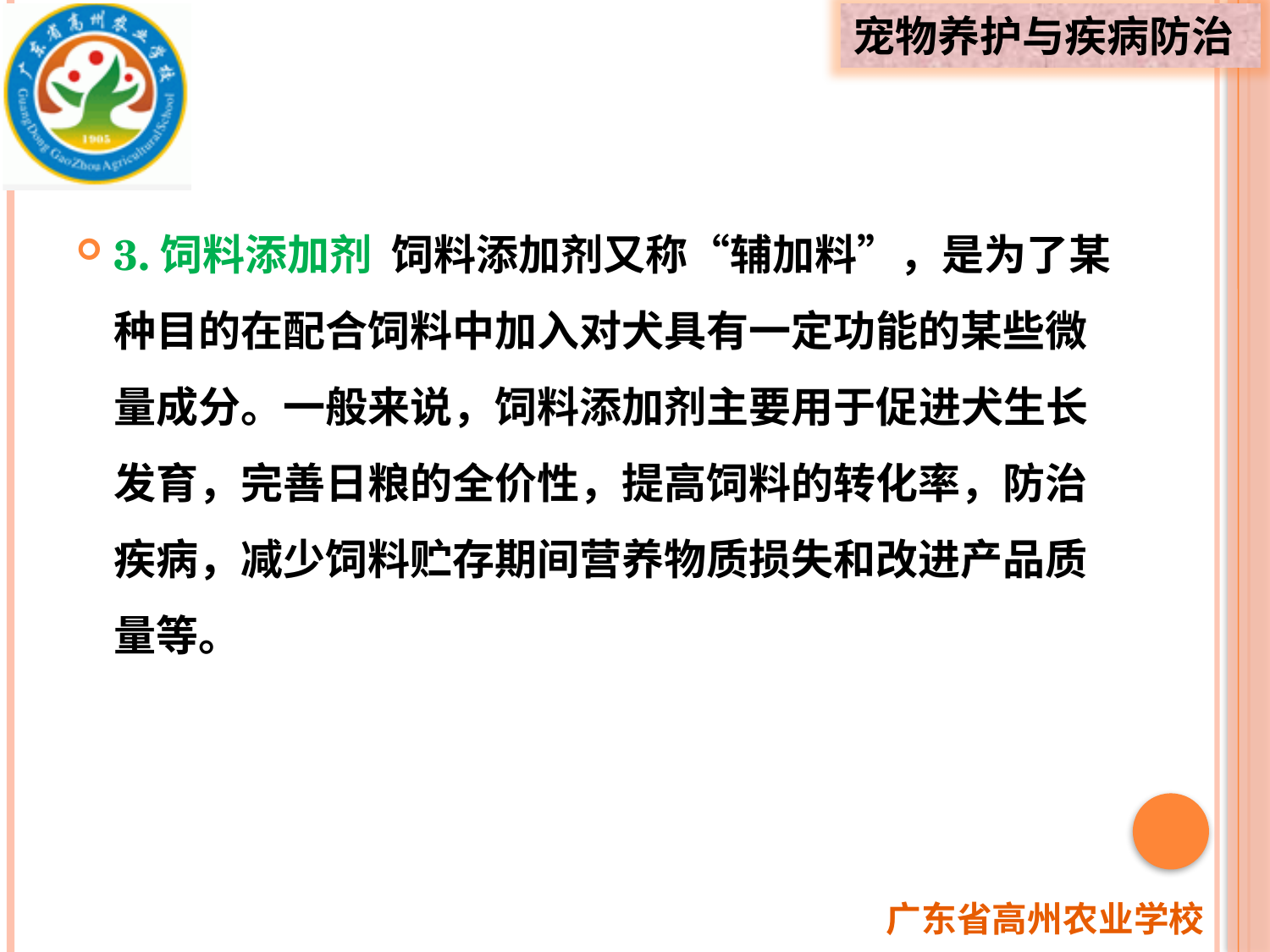

3.饲料添加剂  饲料添加剂又称“辅加料”，是为了某种目的在配合饲料中加入对犬具有一定功能的某些微量成分。一般来说，饲料添加剂主要用于促进犬生长发育，完善日粮的全价性，提高饲料的转化率，防治疾病，减少饲料贮存期间营养物质损失和改进产品质量等。